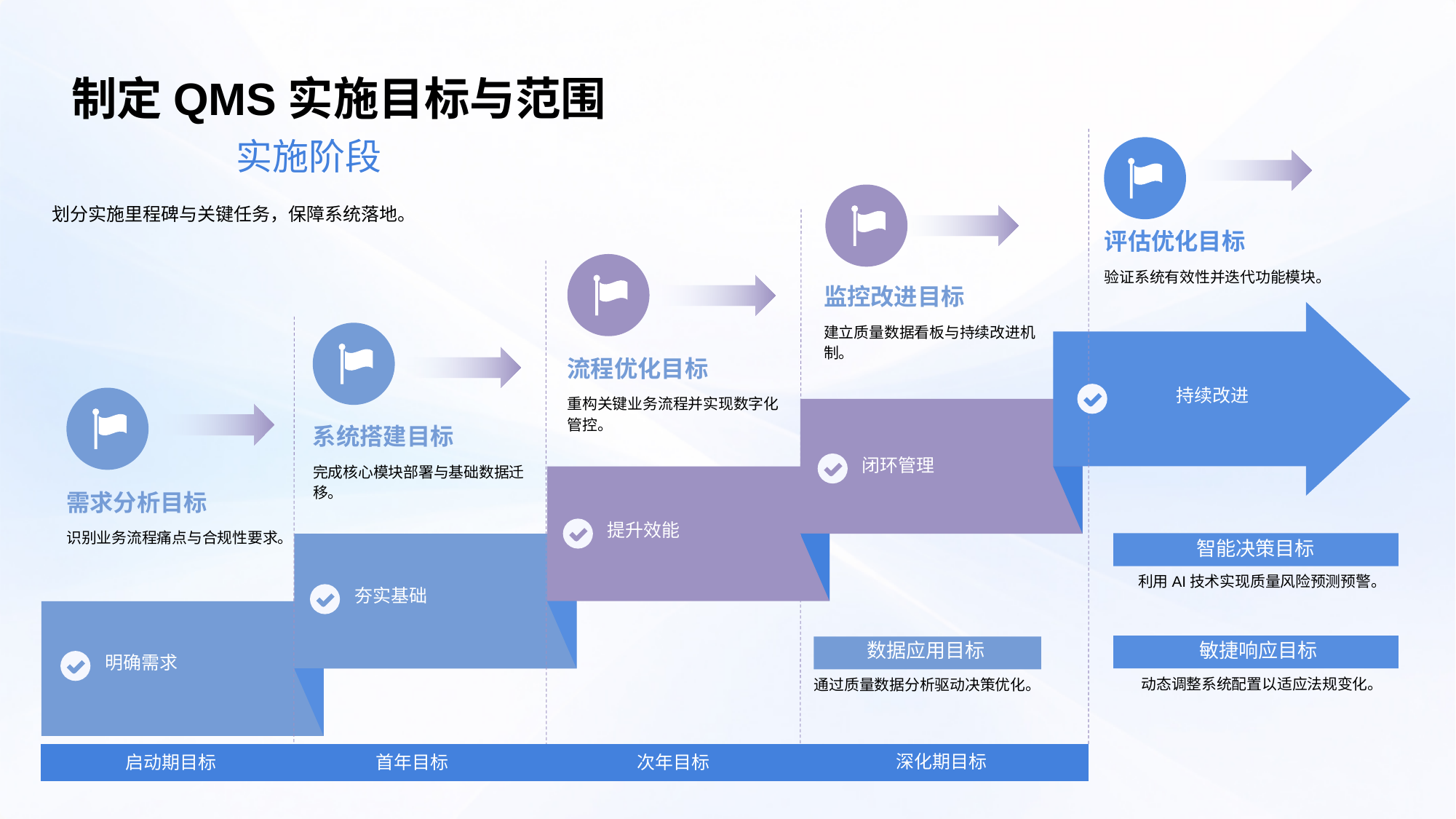

制定QMS实施目标与范围

实施阶段

划分实施里程碑与关键任务，保障系统落地。

评估优化目标

验证系统有效性并迭代功能模块。

监控改进目标

建立质量数据看板与持续改进机制。

流程优化目标

重构关键业务流程并实现数字化管控。

持续改进

系统搭建目标

完成核心模块部署与基础数据迁移。
闭环管理

需求分析目标

识别业务流程痛点与合规性要求。
提升效能

智能决策目标
利用AI技术实现质量风险预测预警。

夯实基础

敏捷响应目标
数据应用目标

明确需求

动态调整系统配置以适应法规变化。
通过质量数据分析驱动决策优化。

深化期目标
启动期目标
首年目标
次年目标